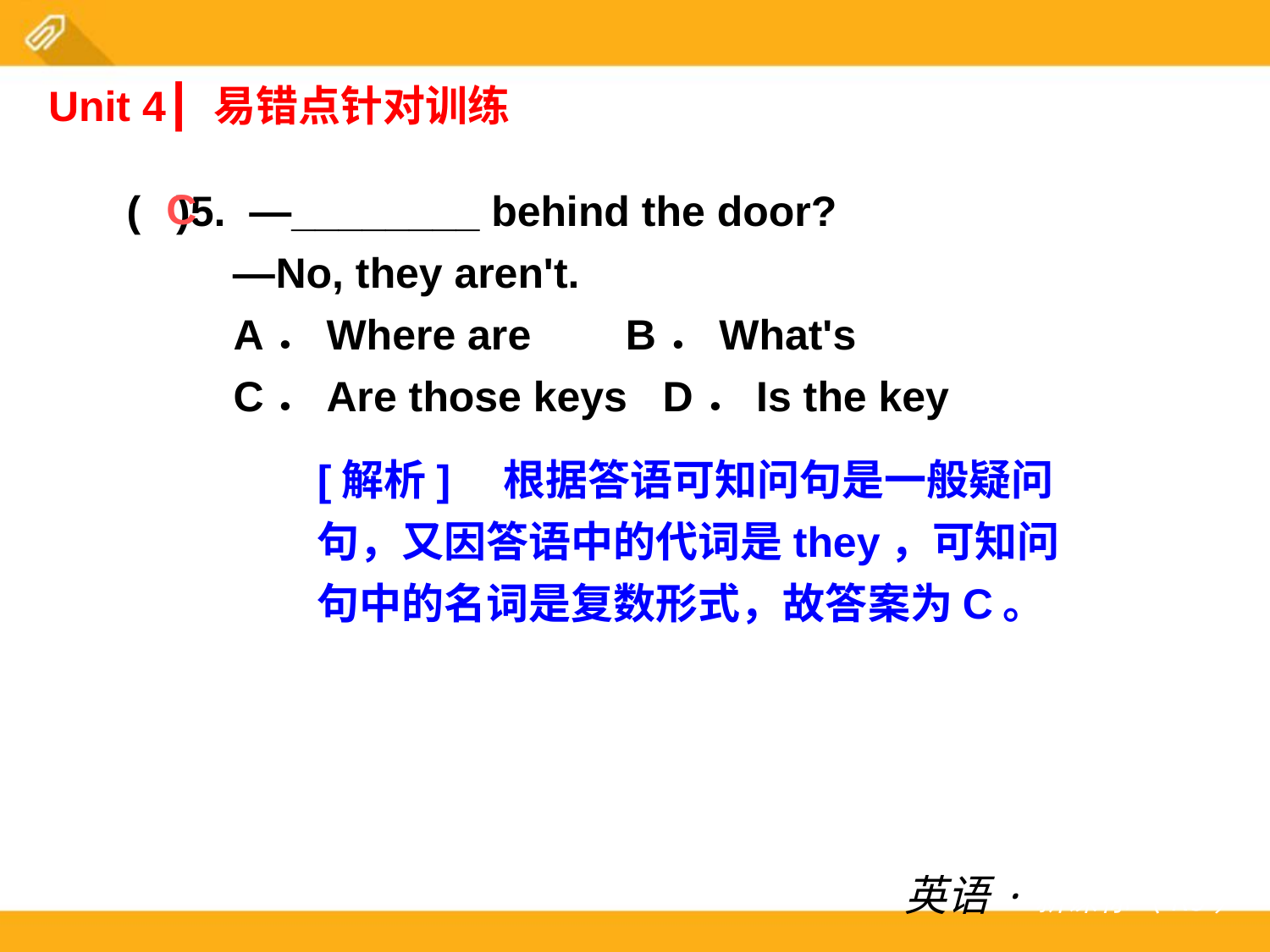

(   )5.  —________ behind the door?
         —No, they aren't.
         A．Where are        B．What's
         C．Are those keys   D．Is the key

Unit 4┃ 易错点针对训练
C
[解析]　根据答语可知问句是一般疑问
句，又因答语中的代词是they，可知问
句中的名词是复数形式，故答案为C。
英语·新课标（RJ）